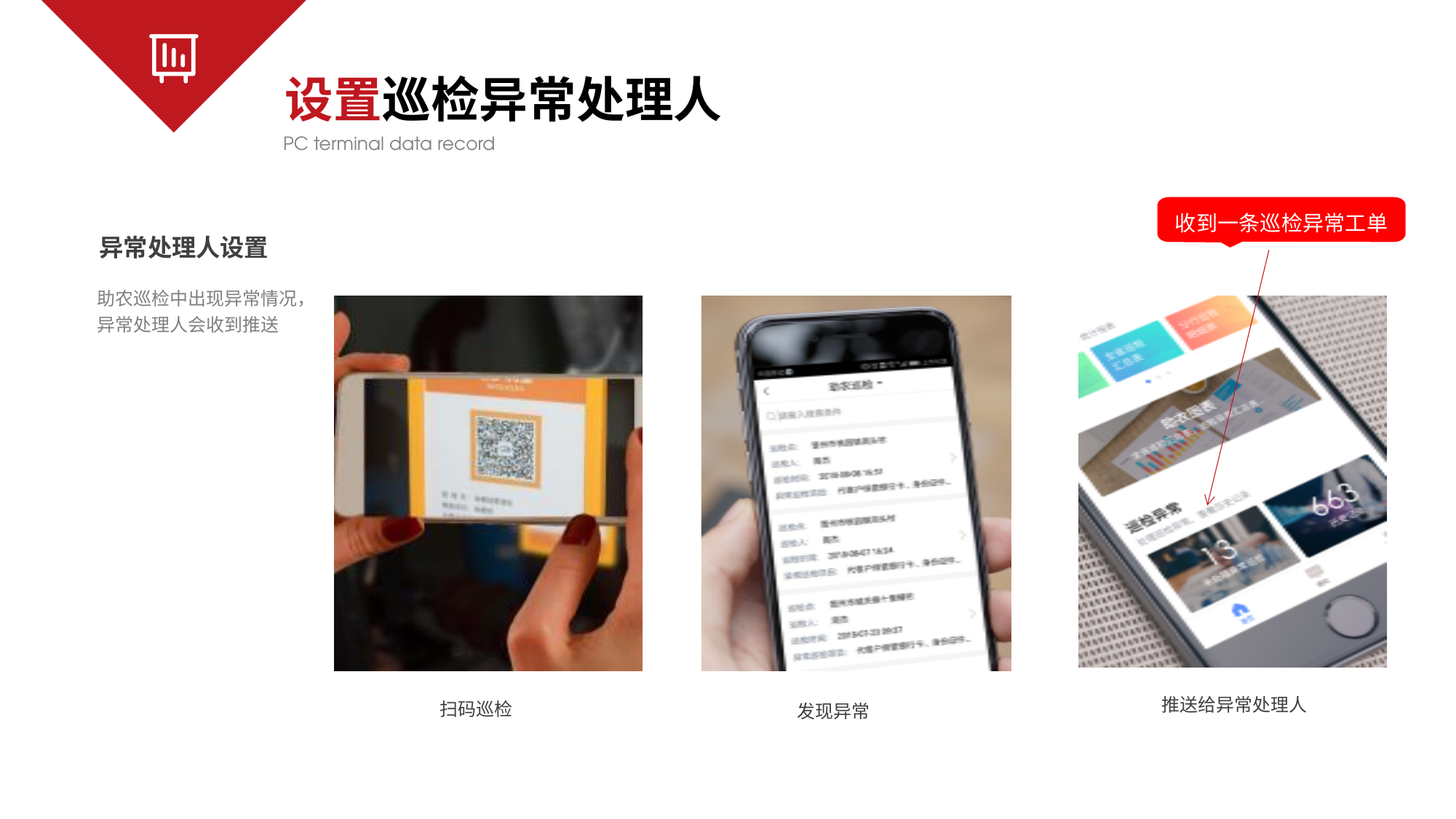

设置巡检异常处理人
PC terminal data record
收到一条巡检异常工单
异常处理人设置
助农巡检中出现异常情况，
异常处理人会收到推送

推送给异常处理人
扫码巡检
发现异常